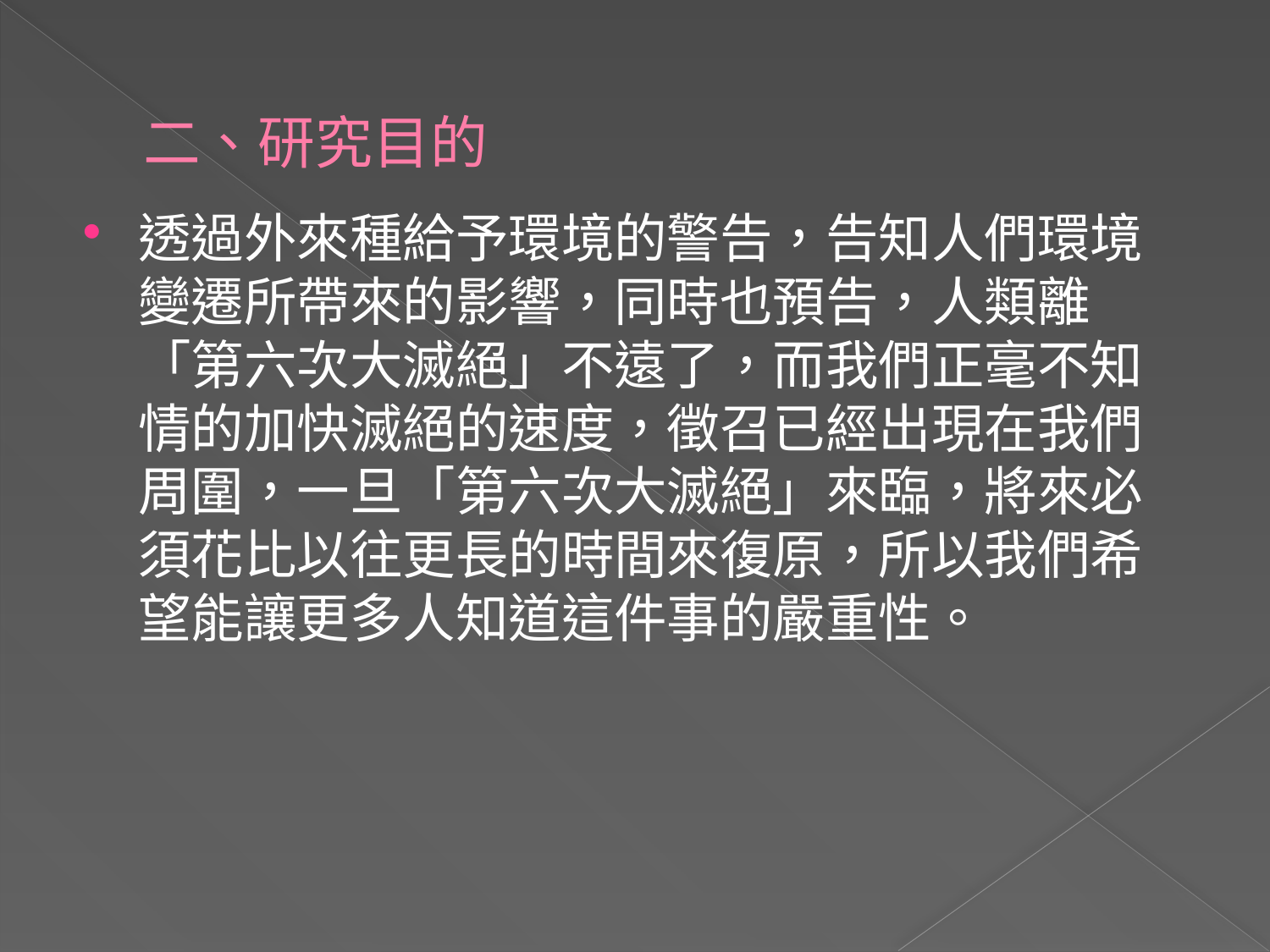

# 二、研究目的
透過外來種給予環境的警告，告知人們環境變遷所帶來的影響，同時也預告，人類離「第六次大滅絕」不遠了，而我們正毫不知情的加快滅絕的速度，徵召已經出現在我們周圍，一旦「第六次大滅絕」來臨，將來必須花比以往更長的時間來復原，所以我們希望能讓更多人知道這件事的嚴重性。